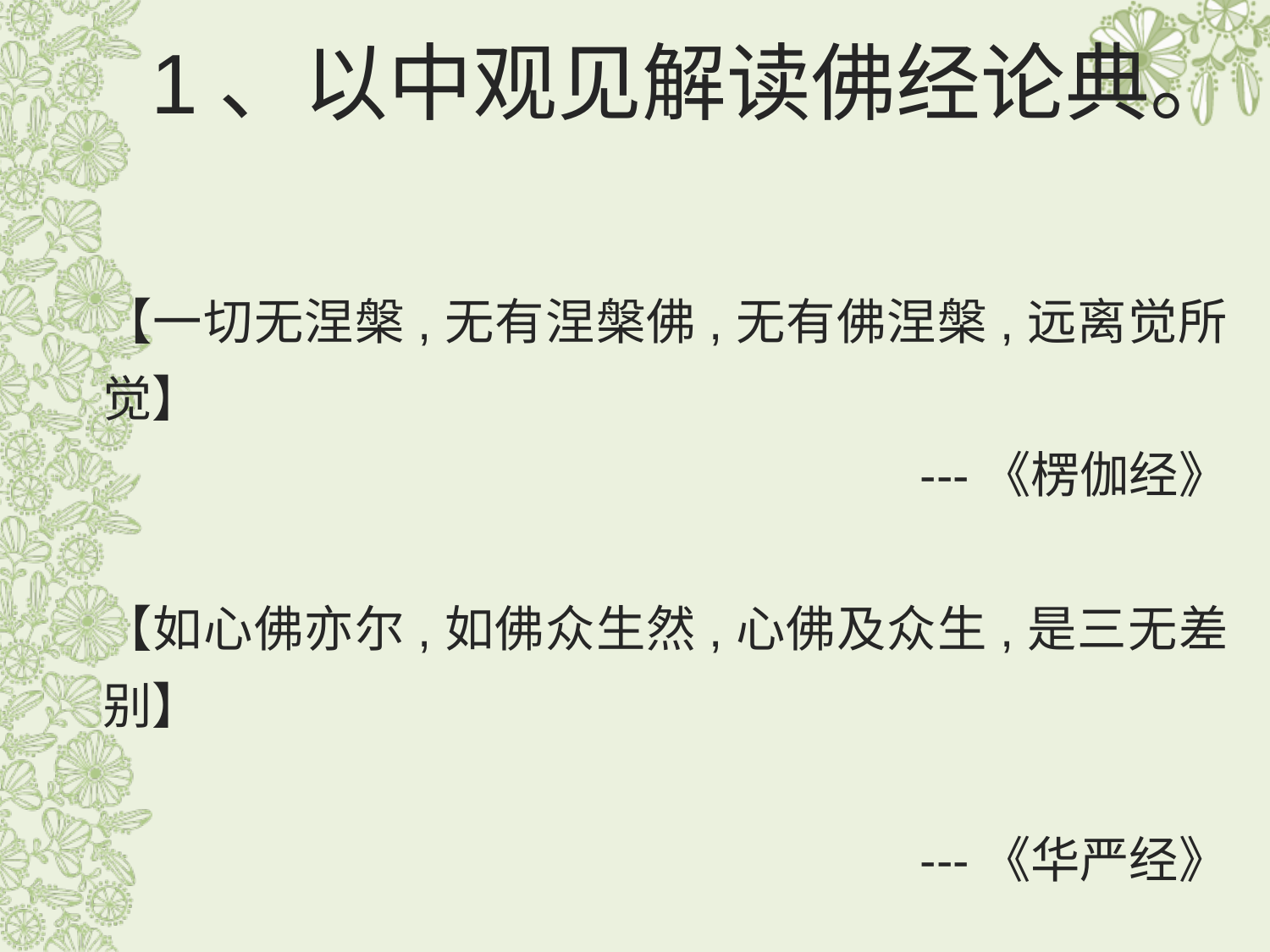

# 1、以中观见解读佛经论典。
【一切无涅槃,无有涅槃佛,无有佛涅槃,远离觉所觉】
---《楞伽经》

【如心佛亦尔,如佛众生然,心佛及众生,是三无差别】

---《华严经》